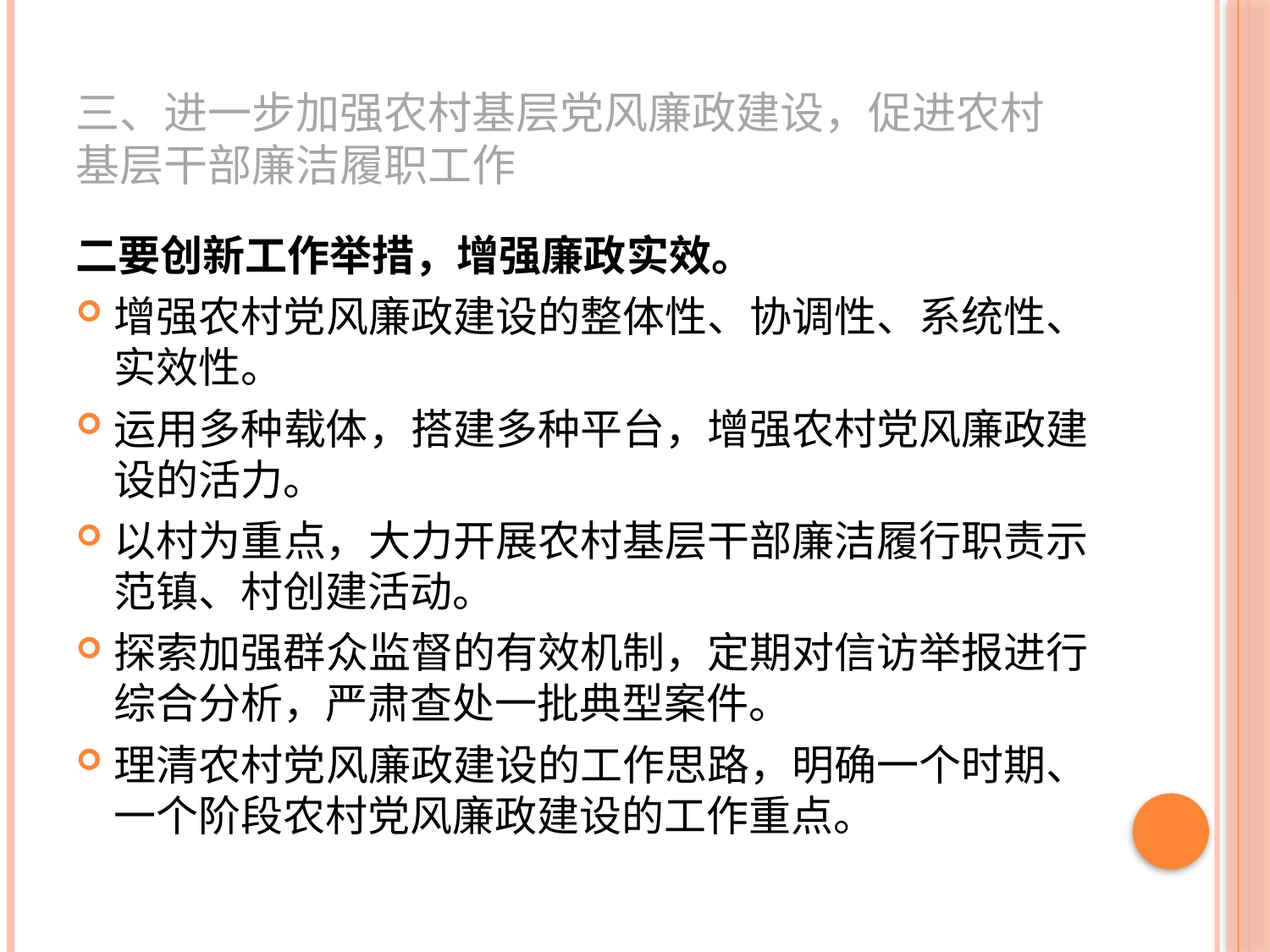

# 三、进一步加强农村基层党风廉政建设，促进农村基层干部廉洁履职工作
二要创新工作举措，增强廉政实效。
增强农村党风廉政建设的整体性、协调性、系统性、实效性。
运用多种载体，搭建多种平台，增强农村党风廉政建设的活力。
以村为重点，大力开展农村基层干部廉洁履行职责示范镇、村创建活动。
探索加强群众监督的有效机制，定期对信访举报进行综合分析，严肃查处一批典型案件。
理清农村党风廉政建设的工作思路，明确一个时期、一个阶段农村党风廉政建设的工作重点。